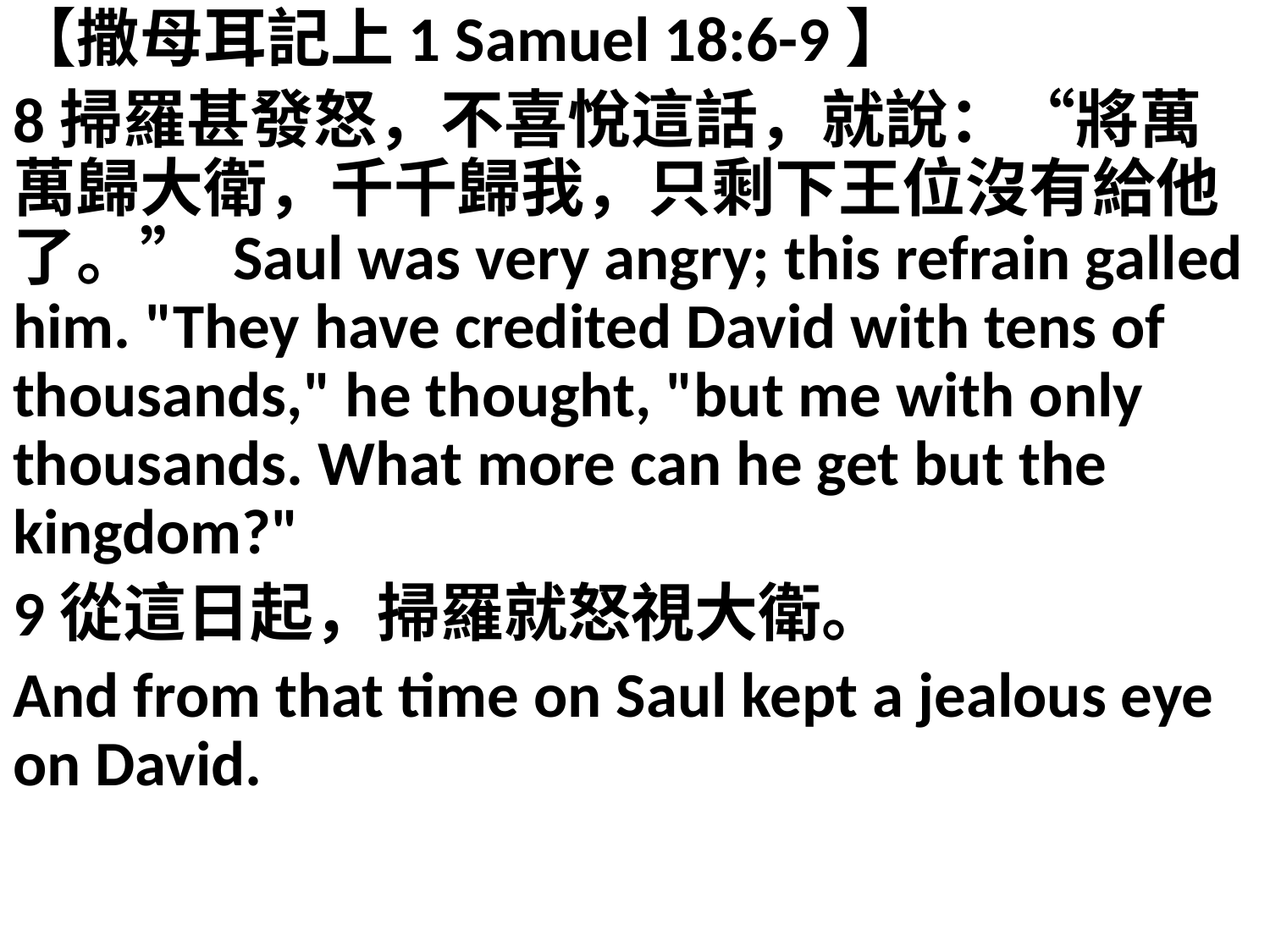

【撒母耳記上1 Samuel 18:6-9】
8掃羅甚發怒，不喜悅這話，就說：“將萬萬歸大衛，千千歸我，只剩下王位沒有給他了。” Saul was very angry; this refrain galled him. "They have credited David with tens of thousands," he thought, "but me with only thousands. What more can he get but the kingdom?"
9從這日起，掃羅就怒視大衛。
And from that time on Saul kept a jealous eye on David.